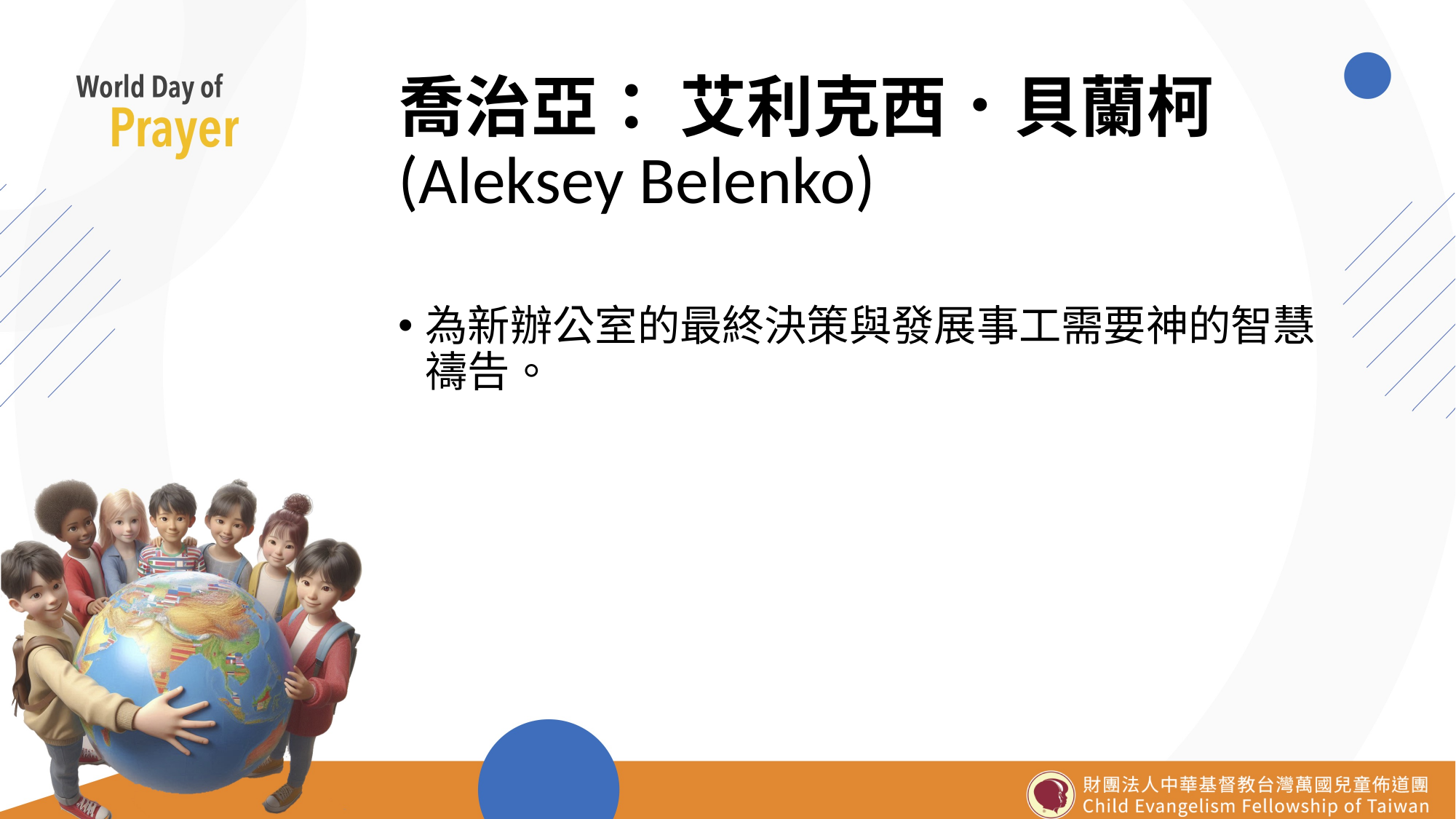

# 喬治亞： 艾利克西．貝蘭柯(Aleksey Belenko)
為新辦公室的最終決策與發展事工需要神的智慧禱告。